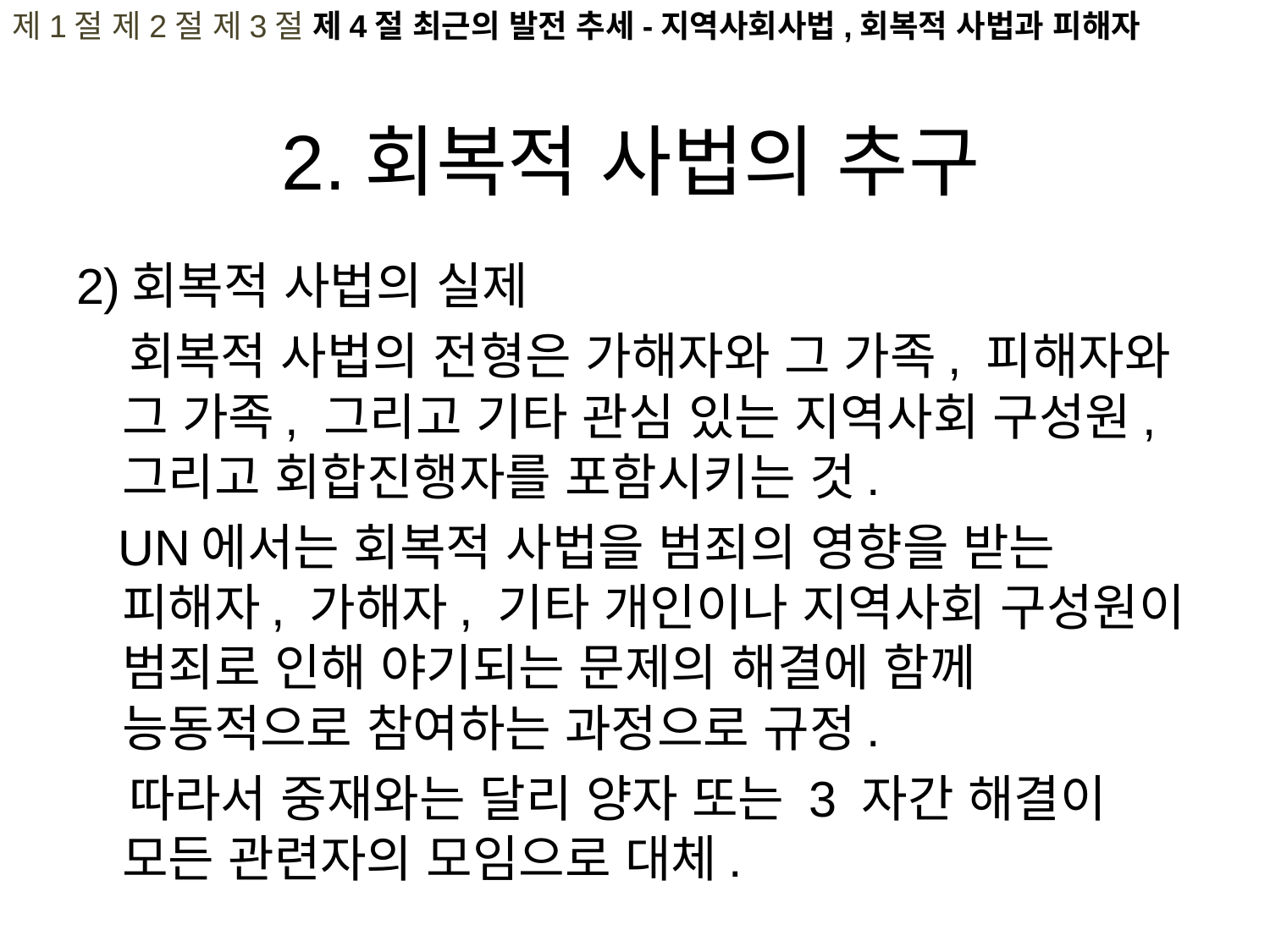

제1절 제2절 제3절 제4절 최근의 발전 추세-지역사회사법,회복적 사법과 피해자
# 2.회복적 사법의 추구
2)회복적 사법의 실제
   회복적 사법의 전형은 가해자와 그 가족, 피해자와 그 가족, 그리고 기타 관심 있는 지역사회 구성원, 그리고 회합진행자를 포함시키는 것.
   UN에서는 회복적 사법을 범죄의 영향을 받는 피해자, 가해자, 기타 개인이나 지역사회 구성원이 범죄로 인해 야기되는 문제의 해결에 함께 능동적으로 참여하는 과정으로 규정.
   따라서 중재와는 달리 양자 또는 3 자간 해결이 모든 관련자의 모임으로 대체.